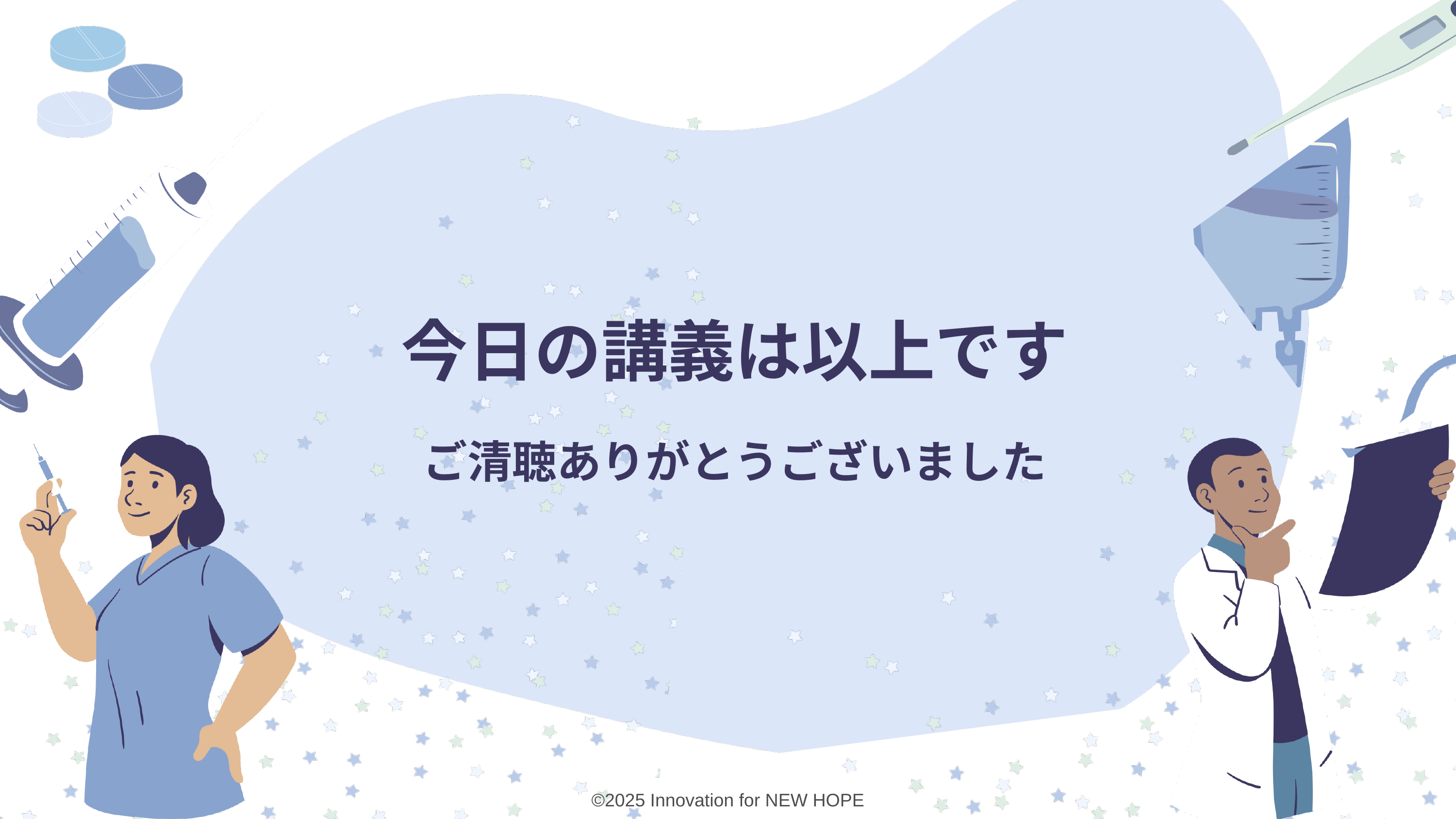

今日の講義は以上です
ご清聴ありがとうございました

©2025 Innovation for NEW HOPE